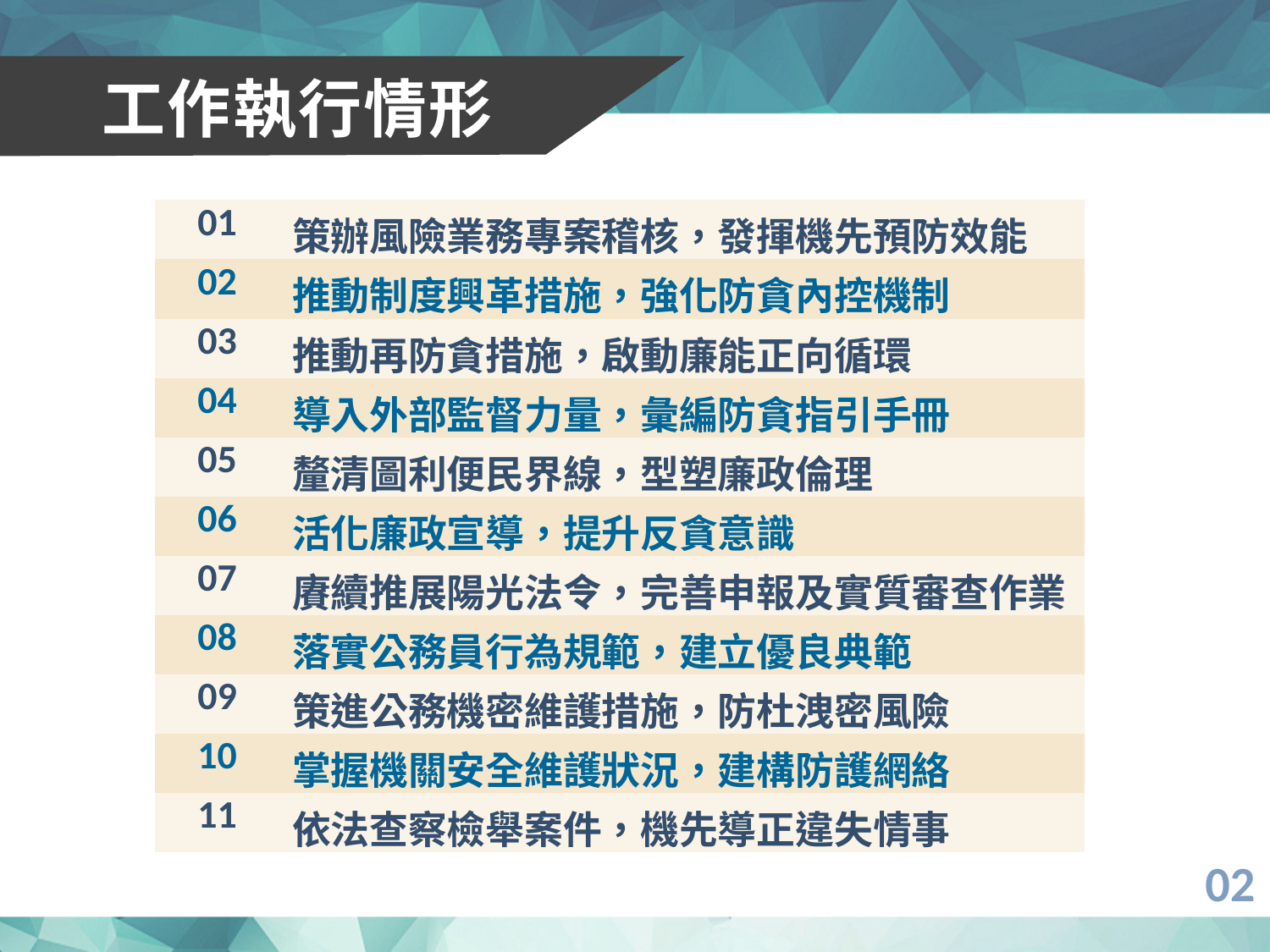

# 工作執行情形

| 01 | 策辦風險業務專案稽核，發揮機先預防效能 |
| --- | --- |
| 02 | 推動制度興革措施，強化防貪內控機制 |
| 03 | 推動再防貪措施，啟動廉能正向循環 |
| 04 | 導入外部監督力量，彙編防貪指引手冊 |
| 05 | 釐清圖利便民界線，型塑廉政倫理 |
| 06 | 活化廉政宣導，提升反貪意識 |
| 07 | 賡續推展陽光法令，完善申報及實質審查作業 |
| 08 | 落實公務員行為規範，建立優良典範 |
| 09 | 策進公務機密維護措施，防杜洩密風險 |
| 10 | 掌握機關安全維護狀況，建構防護網絡 |
| 11 | 依法查察檢舉案件，機先導正違失情事 |
02